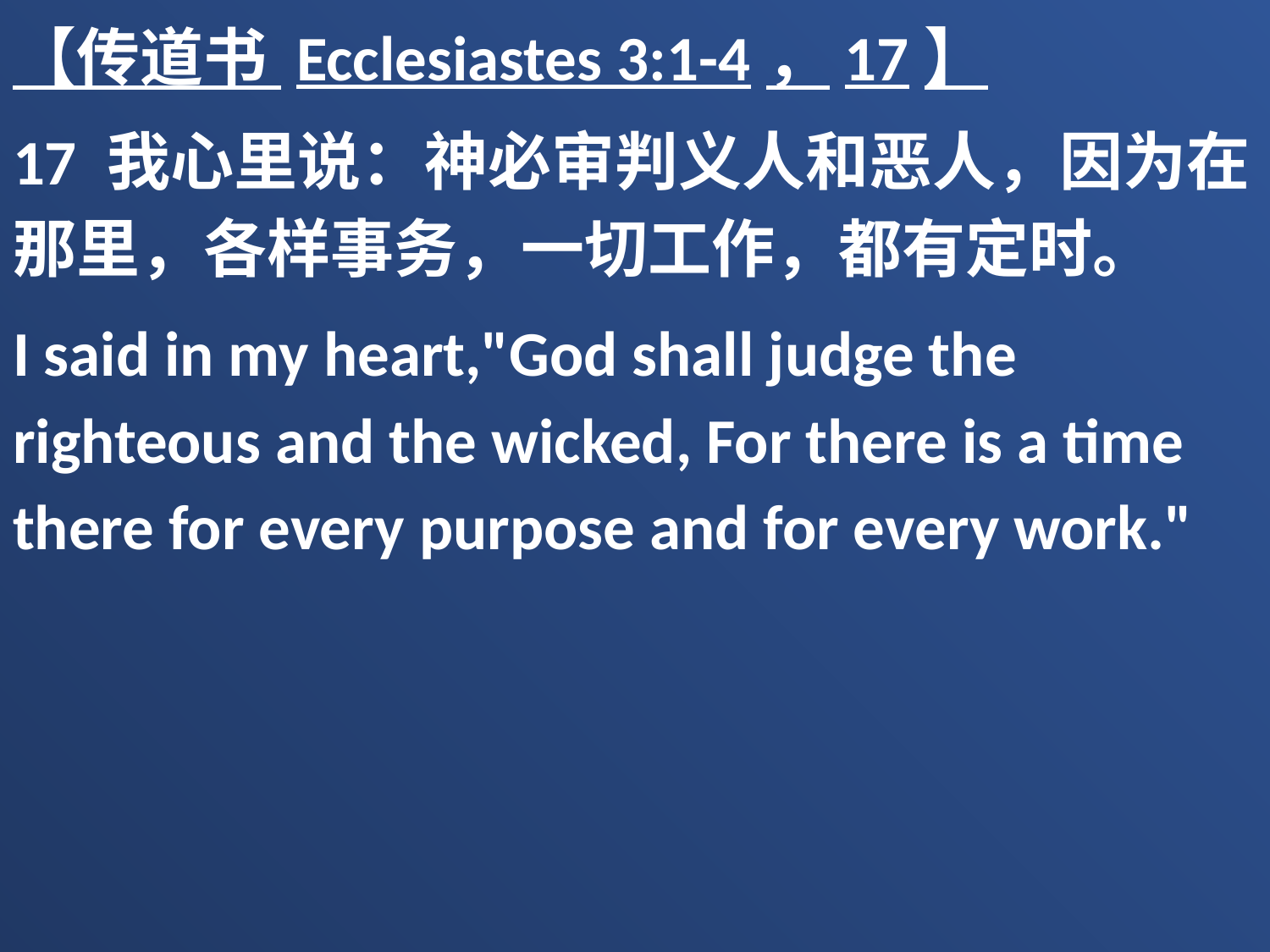

【传道书 Ecclesiastes 3:1-4，17】
17 我心里说：神必审判义人和恶人，因为在那里，各样事务，一切工作，都有定时。
I said in my heart,"God shall judge the righteous and the wicked, For there is a time there for every purpose and for every work."